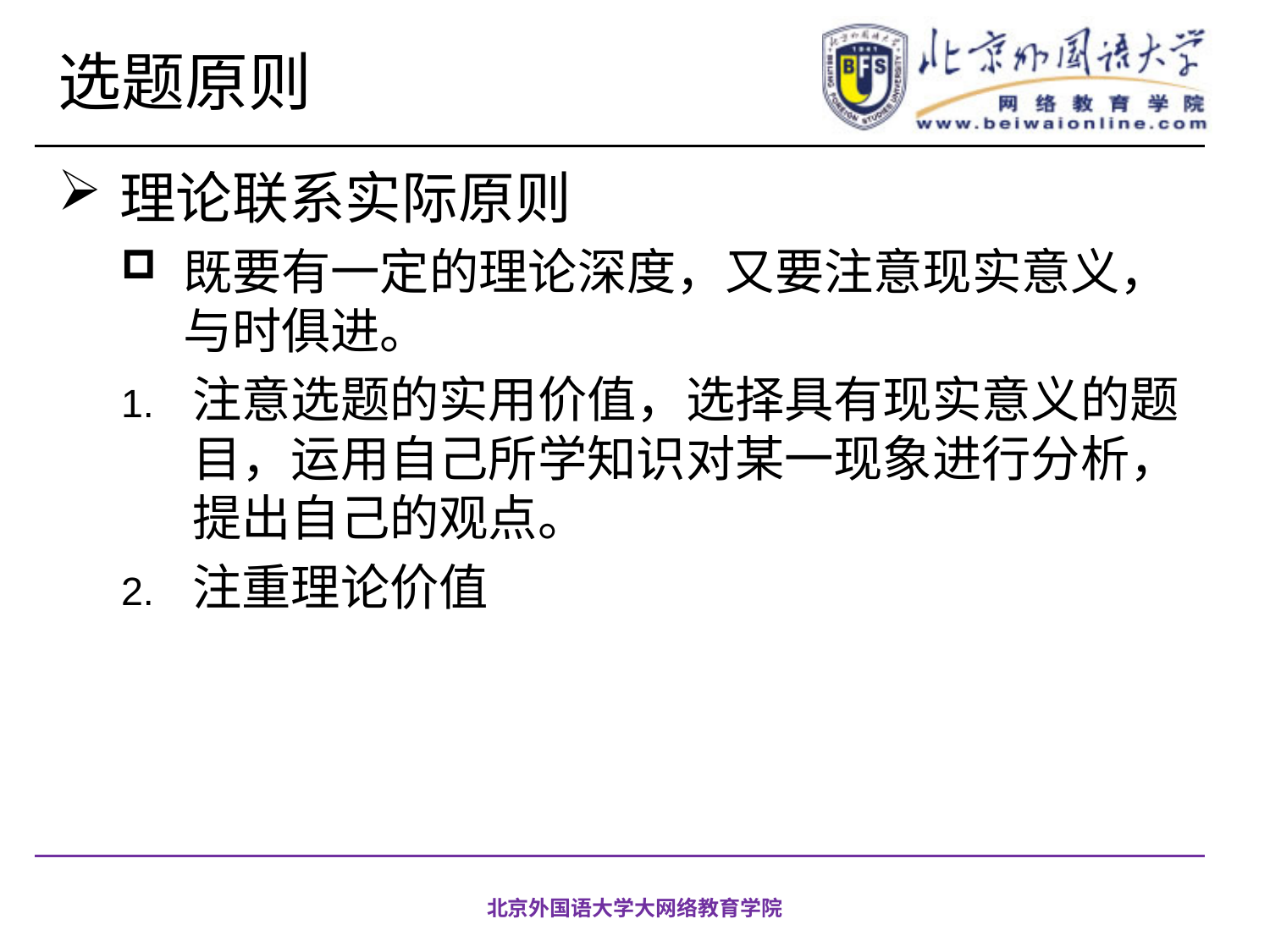

# 选题原则
理论联系实际原则
既要有一定的理论深度，又要注意现实意义，与时俱进。
注意选题的实用价值，选择具有现实意义的题目，运用自己所学知识对某一现象进行分析，提出自己的观点。
注重理论价值

北京外国语大学大网络教育学院
11